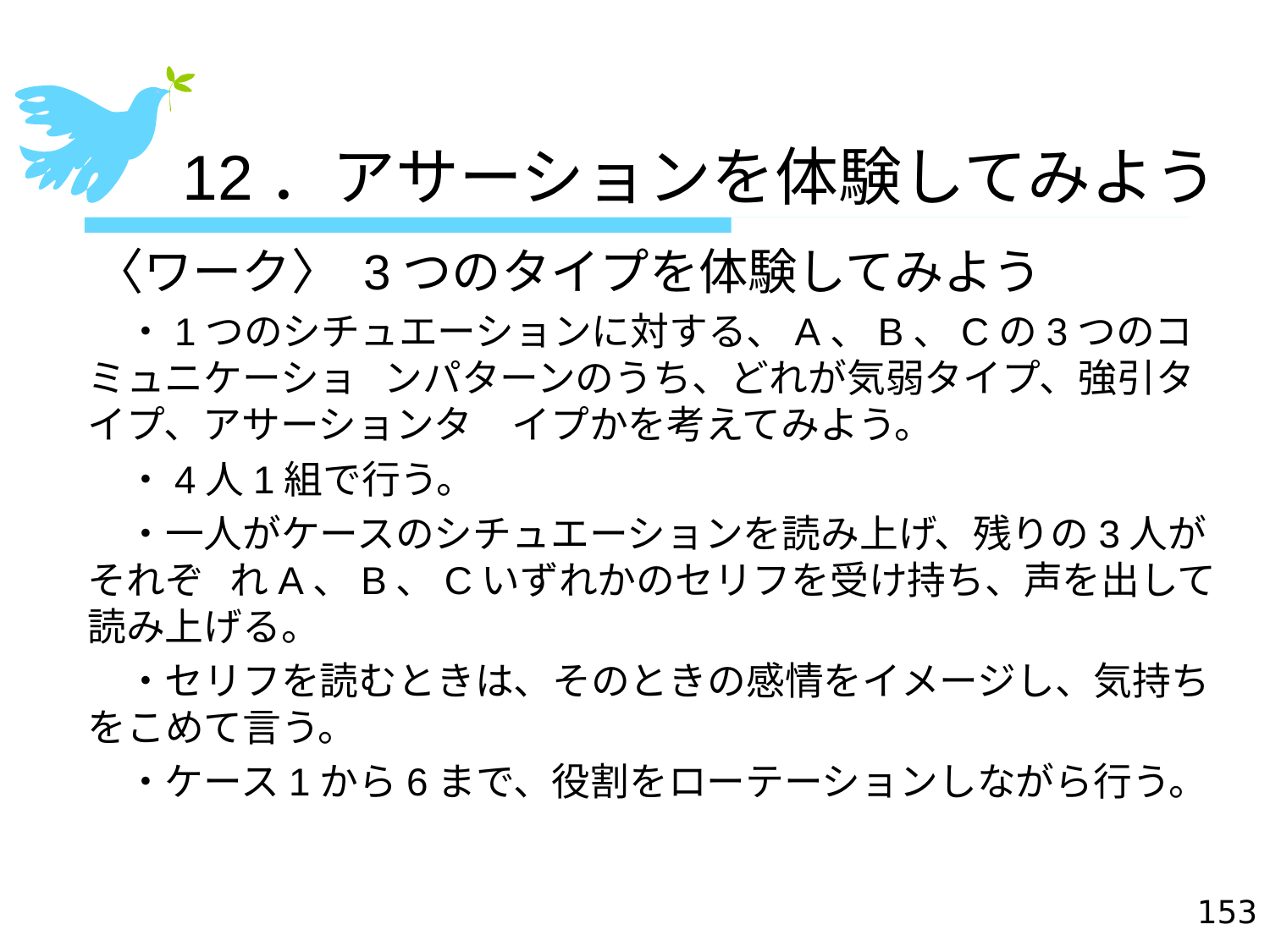

# 12．アサーションを体験してみよう
〈ワーク〉 3つのタイプを体験してみよう
　・1つのシチュエーションに対する、A、B、Cの3つのコミュニケーショ   ンパターンのうち、どれが気弱タイプ、強引タイプ、アサーションタ　イプかを考えてみよう。
　・4人1組で行う。
　・一人がケースのシチュエーションを読み上げ、残りの3人がそれぞ   れA、B、Cいずれかのセリフを受け持ち、声を出して読み上げる。
　・セリフを読むときは、そのときの感情をイメージし、気持ちをこめて言う。
　・ケース1から6まで、役割をローテーションしながら行う。

153